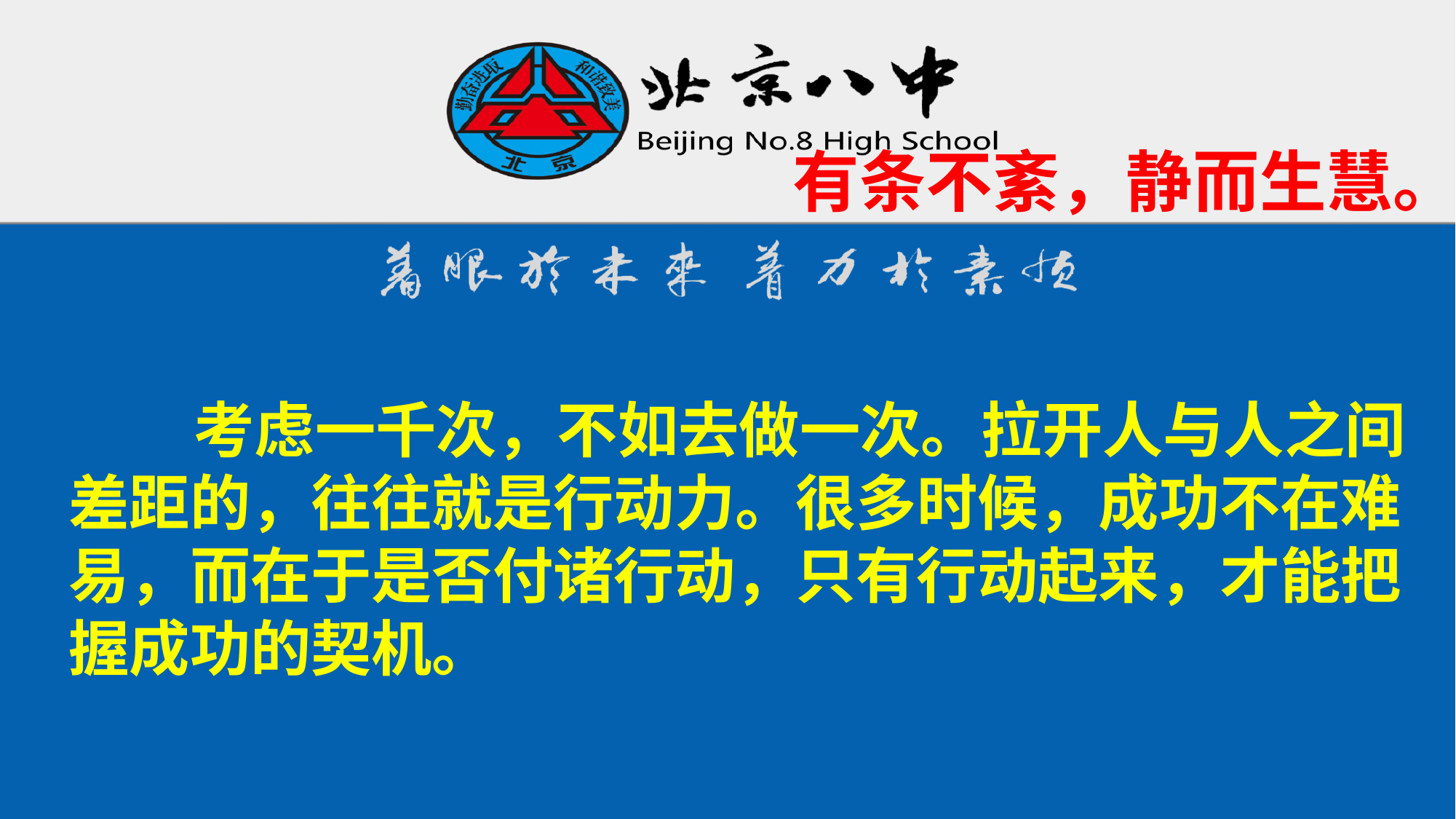

有条不紊，静而生慧。
        考虑一千次，不如去做一次。拉开人与人之间差距的，往往就是行动力。很多时候，成功不在难易，而在于是否付诸行动，只有行动起来，才能把握成功的契机。